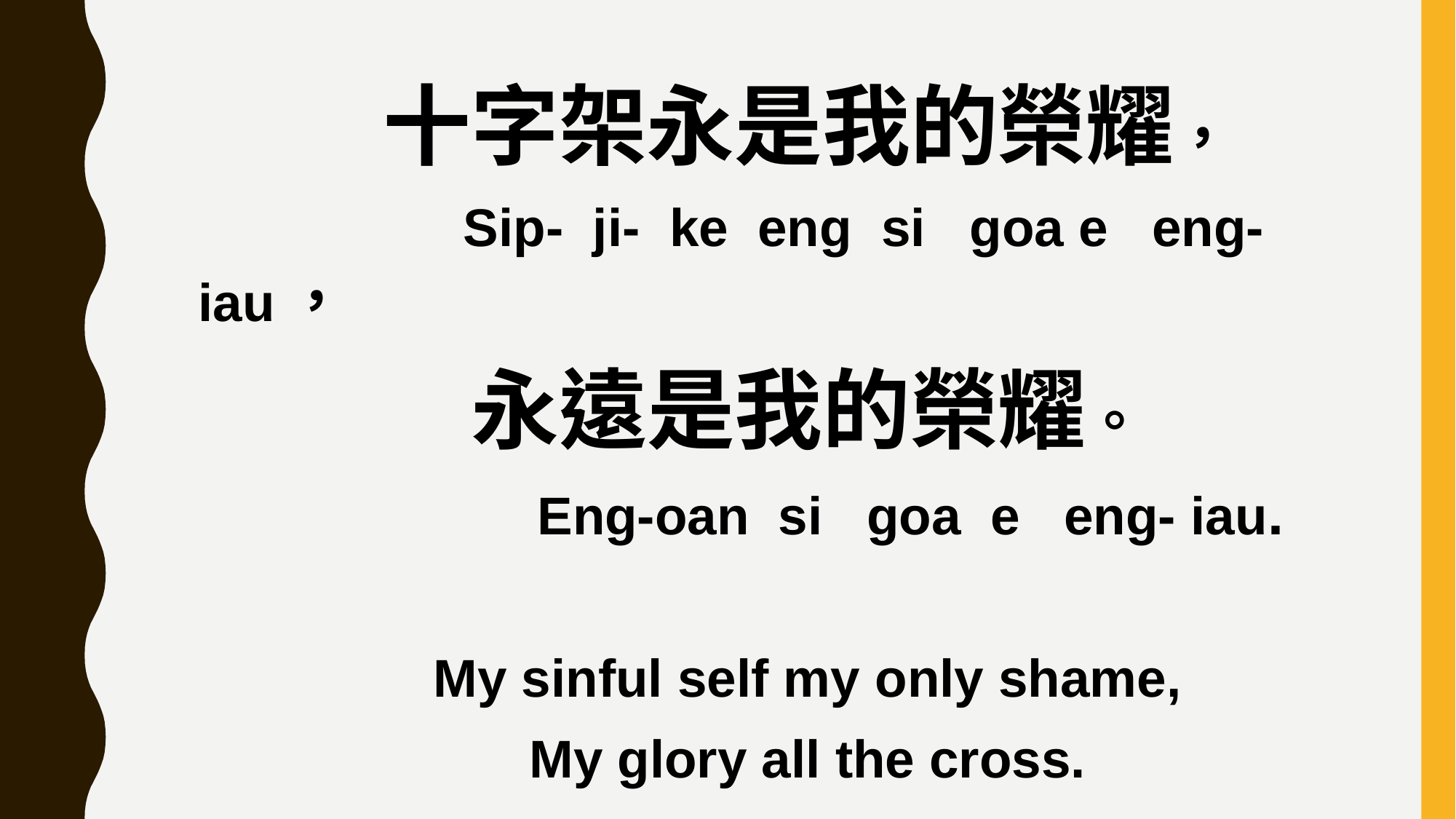

十字架永是我的榮耀，
                  Sip-  ji-  ke  eng  si   goa e   eng- iau，
永遠是我的榮耀。
                       Eng-oan  si   goa  e   eng- iau.

My sinful self my only shame,
My glory all the cross.